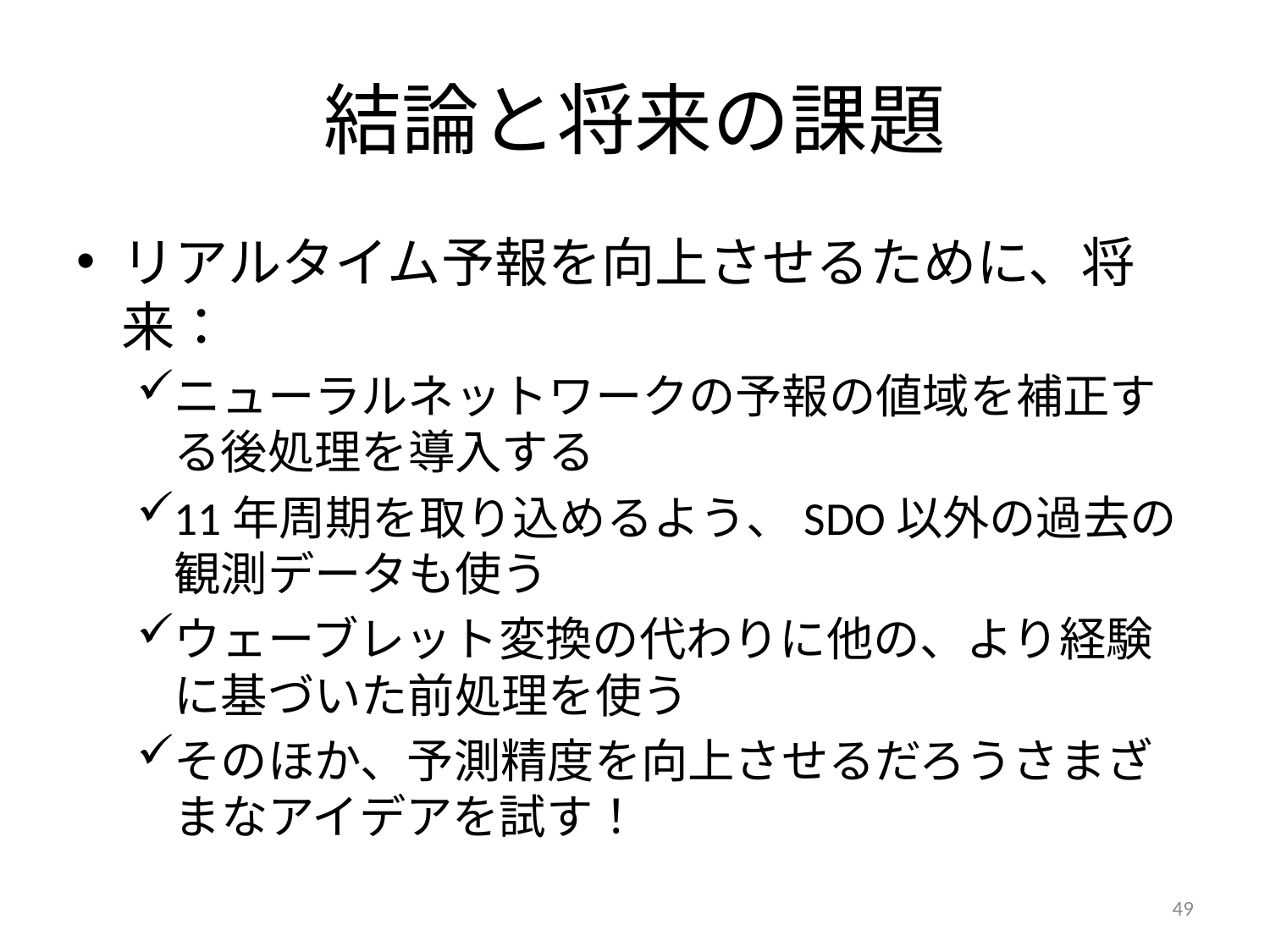

# 結論と将来の課題
リアルタイム予報を向上させるために、将来：
ニューラルネットワークの予報の値域を補正する後処理を導入する
11年周期を取り込めるよう、SDO以外の過去の観測データも使う
ウェーブレット変換の代わりに他の、より経験に基づいた前処理を使う
そのほか、予測精度を向上させるだろうさまざまなアイデアを試す！

49